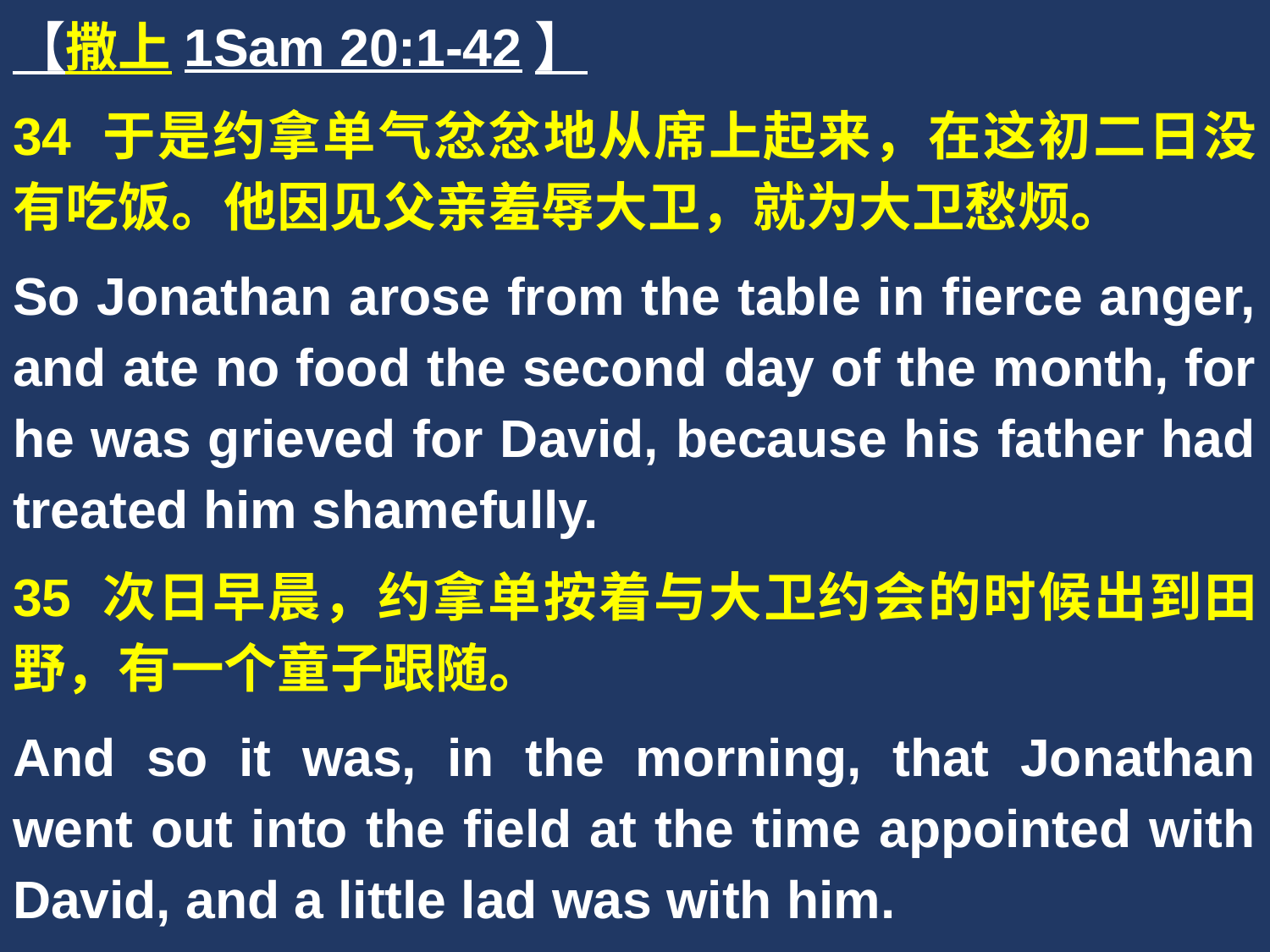

【撒上1Sam 20:1-42】
34 于是约拿单气忿忿地从席上起来，在这初二日没有吃饭。他因见父亲羞辱大卫，就为大卫愁烦。
So Jonathan arose from the table in fierce anger, and ate no food the second day of the month, for he was grieved for David, because his father had treated him shamefully.
35 次日早晨，约拿单按着与大卫约会的时候出到田野，有一个童子跟随。
And so it was, in the morning, that Jonathan went out into the field at the time appointed with David, and a little lad was with him.